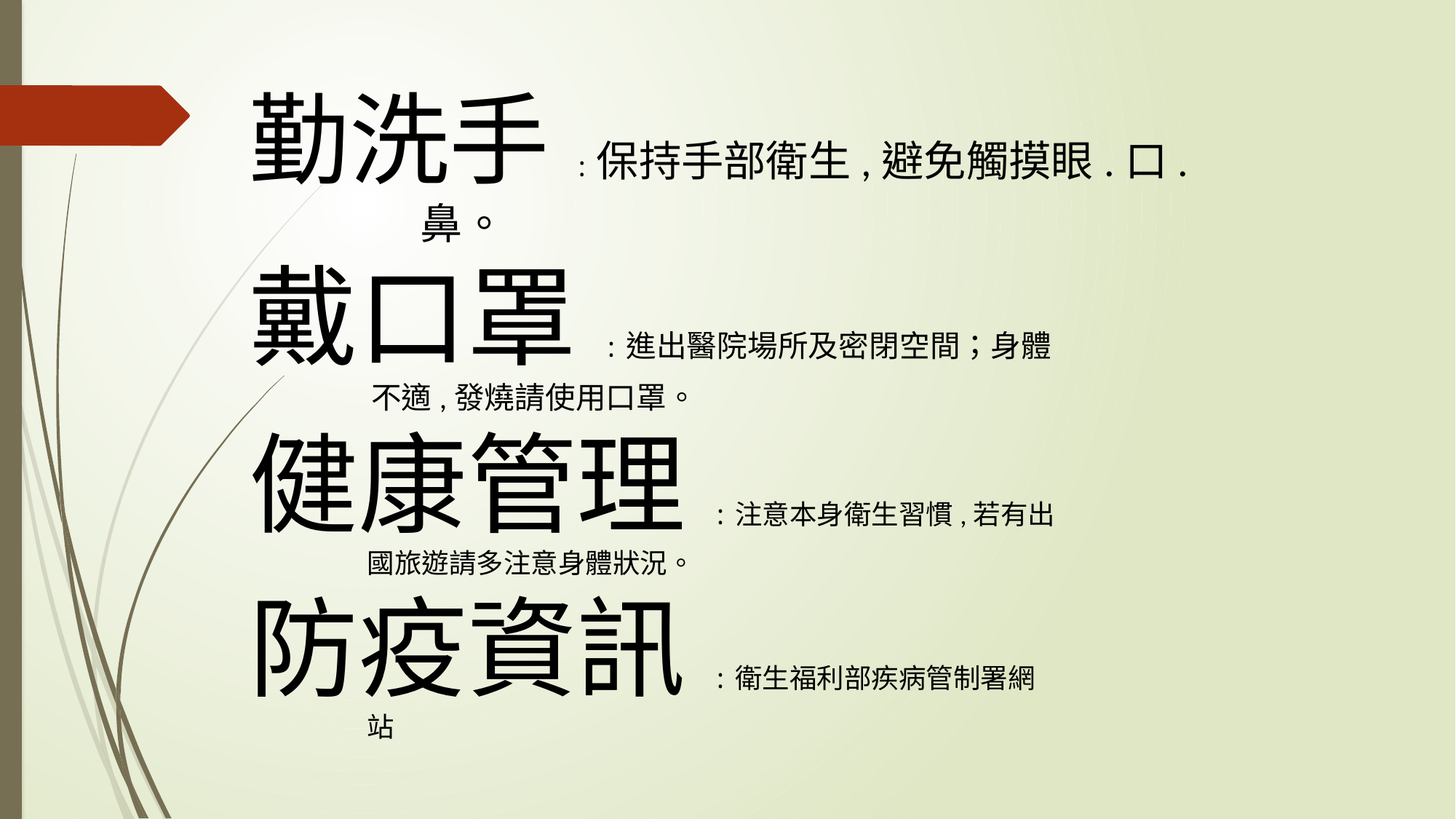

勤洗手:保持手部衛生,避免觸摸眼.口.
                 鼻。
戴口罩:進出醫院場所及密閉空間；身體
                 不適,發燒請使用口罩。
健康管理:注意本身衛生習慣,若有出
                  國旅遊請多注意身體狀況。
防疫資訊:衛生福利部疾病管制署網
                  站